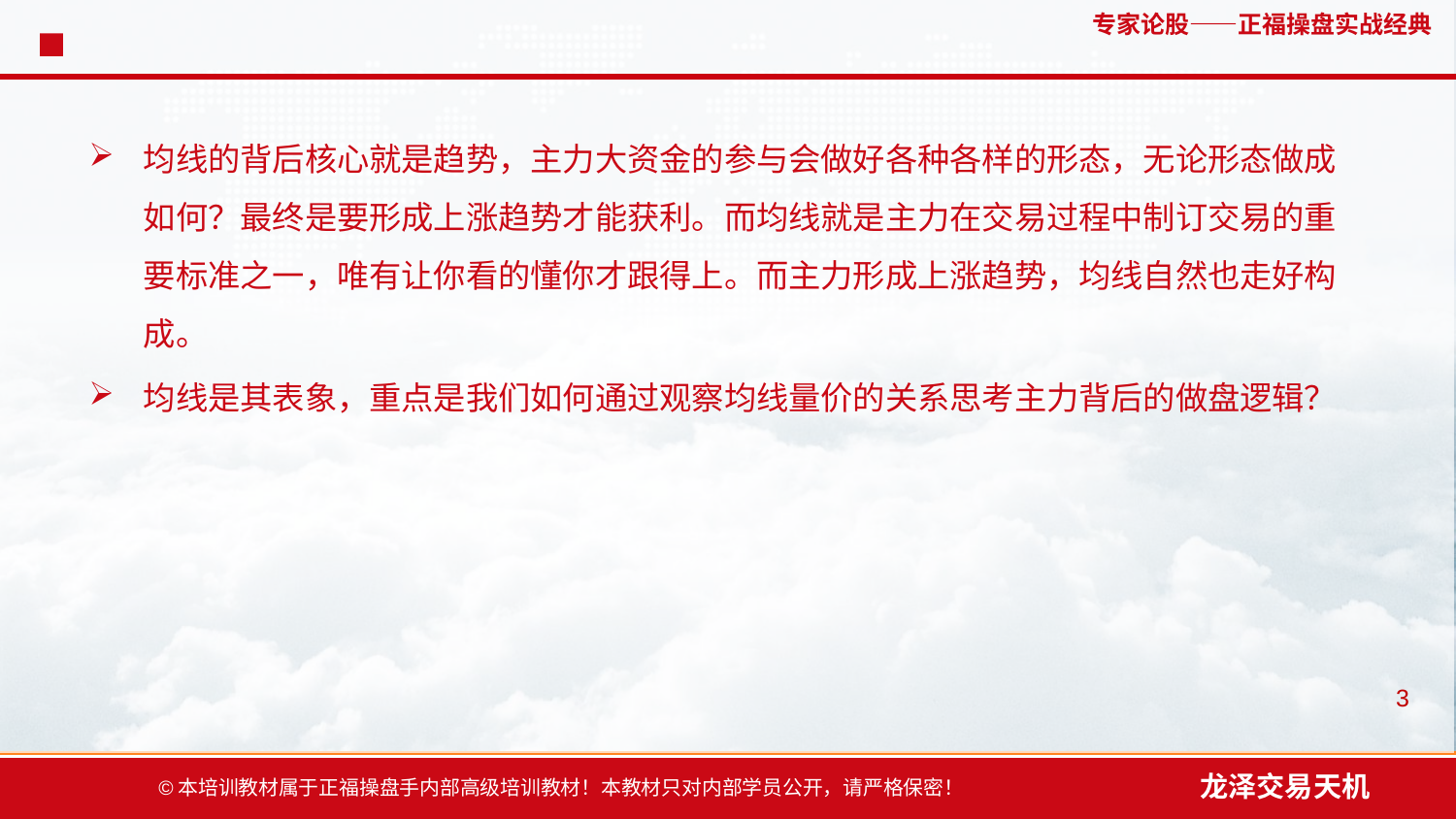

#
均线的背后核心就是趋势，主力大资金的参与会做好各种各样的形态，无论形态做成如何？最终是要形成上涨趋势才能获利。而均线就是主力在交易过程中制订交易的重要标准之一，唯有让你看的懂你才跟得上。而主力形成上涨趋势，均线自然也走好构成。
均线是其表象，重点是我们如何通过观察均线量价的关系思考主力背后的做盘逻辑？